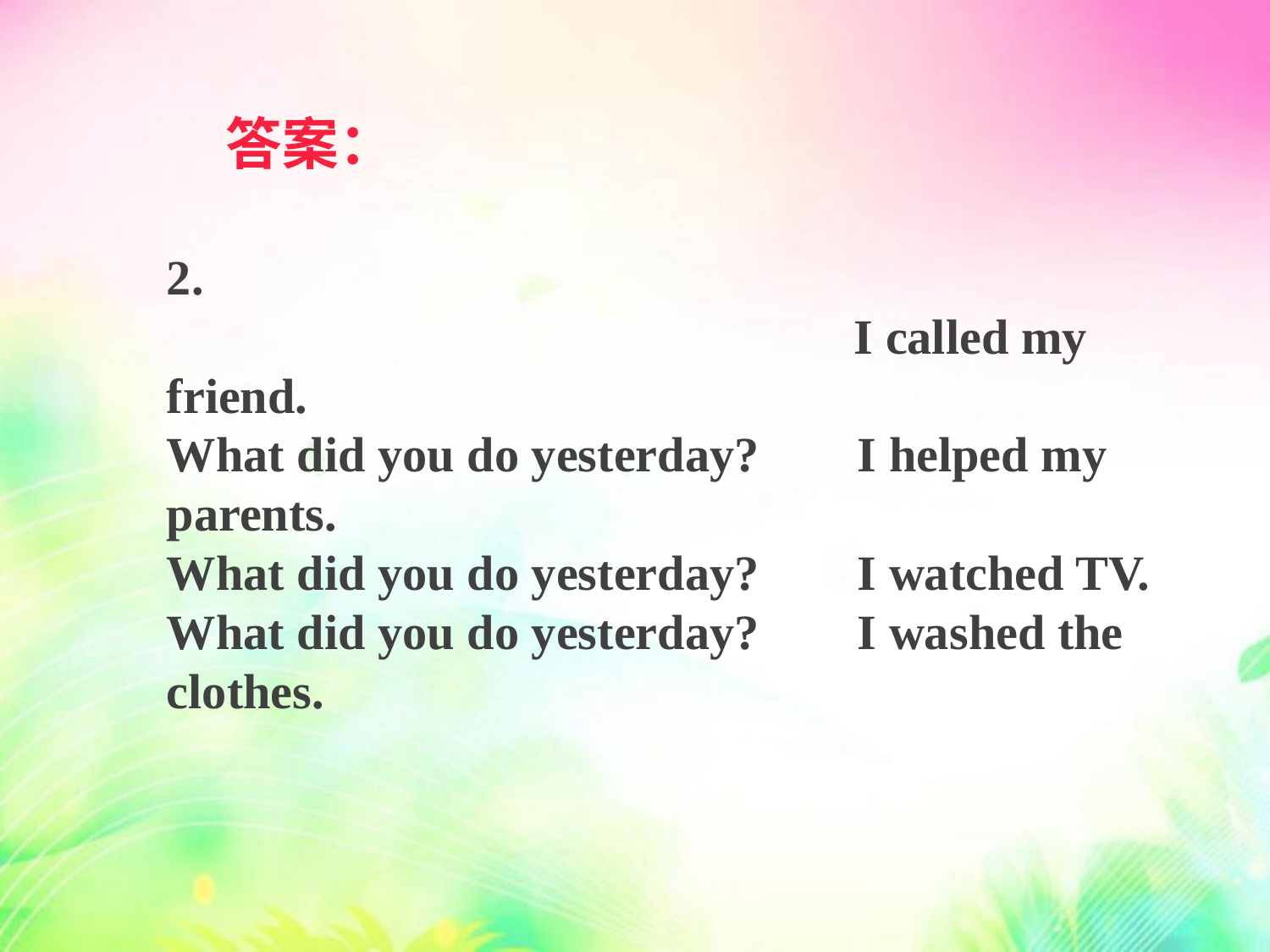

答案：
2.
                                                        I called my friend.
What did you do yesterday?        I helped my parents.
What did you do yesterday?        I watched TV.
What did you do yesterday?        I washed the clothes.